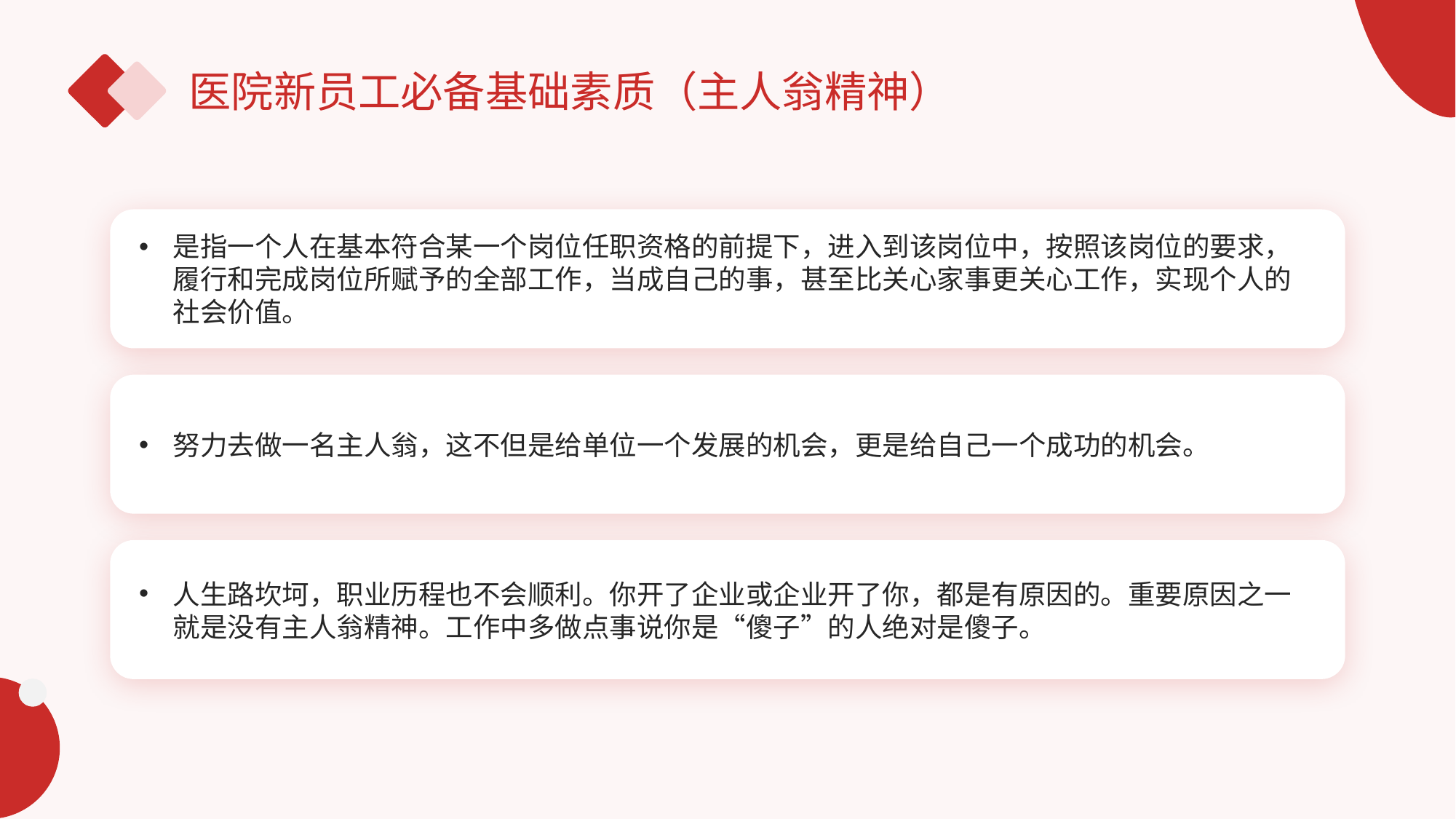

医院新员工必备基础素质（主人翁精神）

是指一个人在基本符合某一个岗位任职资格的前提下，进入到该岗位中，按照该岗位的要求，履行和完成岗位所赋予的全部工作，当成自己的事，甚至比关心家事更关心工作，实现个人的社会价值。
努力去做一名主人翁，这不但是给单位一个发展的机会，更是给自己一个成功的机会。
人生路坎坷，职业历程也不会顺利。你开了企业或企业开了你，都是有原因的。重要原因之一就是没有主人翁精神。工作中多做点事说你是“傻子”的人绝对是傻子。